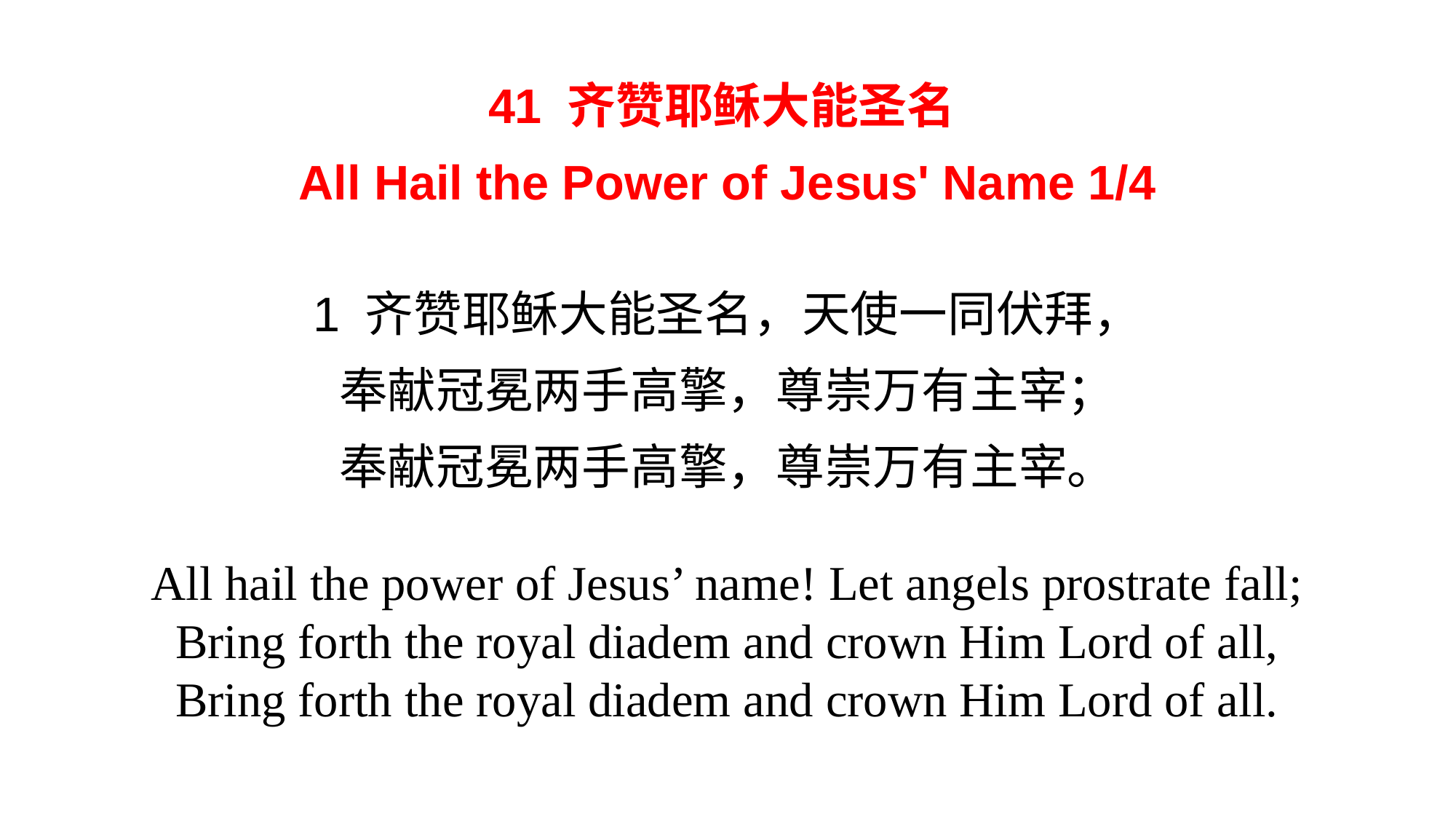

41 齐赞耶稣大能圣名
All Hail the Power of Jesus' Name 1/4
1 齐赞耶稣大能圣名，天使一同伏拜，
奉献冠冕两手高擎，尊崇万有主宰；
奉献冠冕两手高擎，尊崇万有主宰。

All hail the power of Jesus’ name! Let angels prostrate fall;
Bring forth the royal diadem and crown Him Lord of all,
Bring forth the royal diadem and crown Him Lord of all.